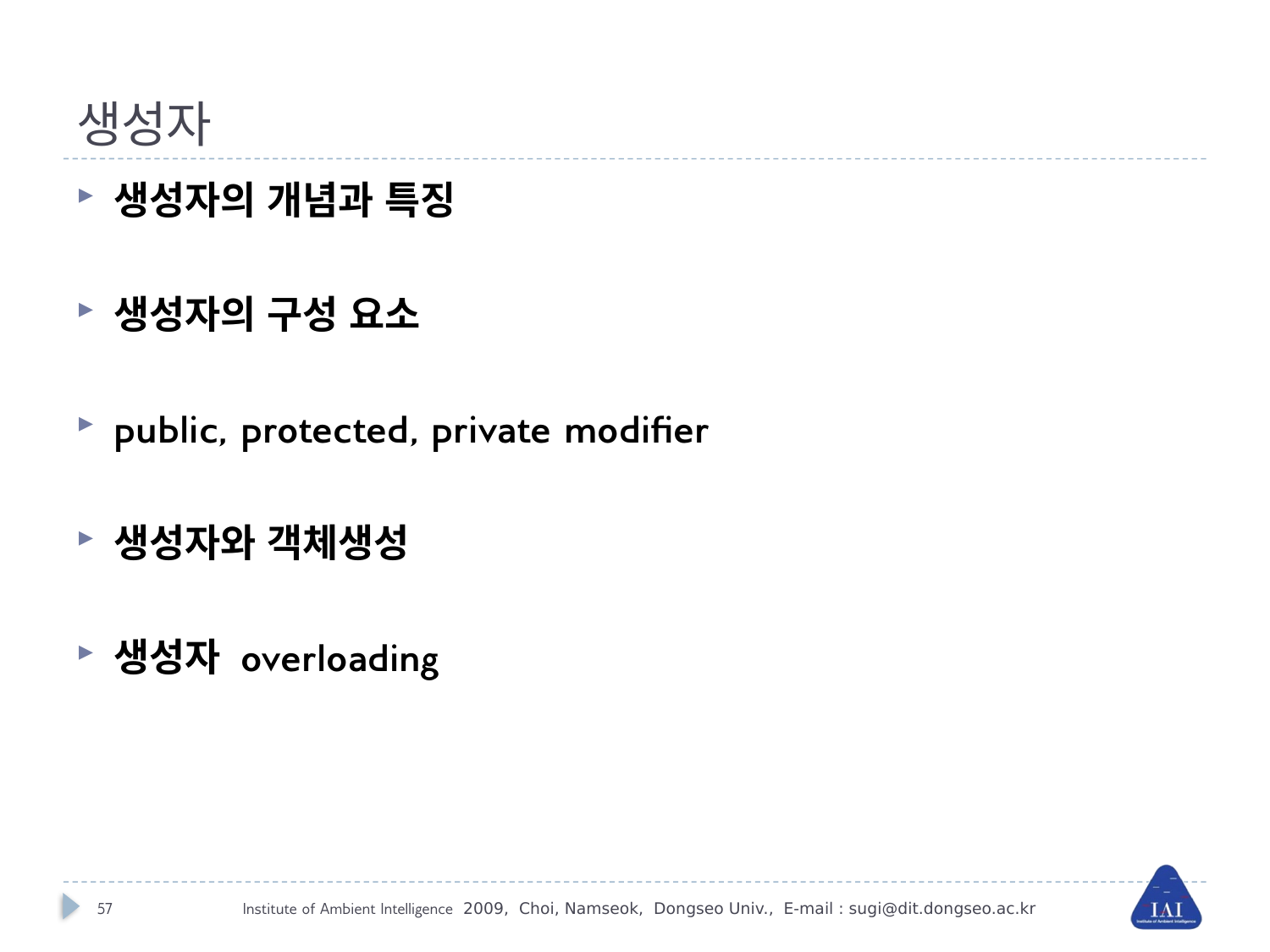

# 생성자
생성자의 개념과 특징

생성자의 구성 요소

public, protected, private modifier

생성자와 객체생성

생성자 overloading